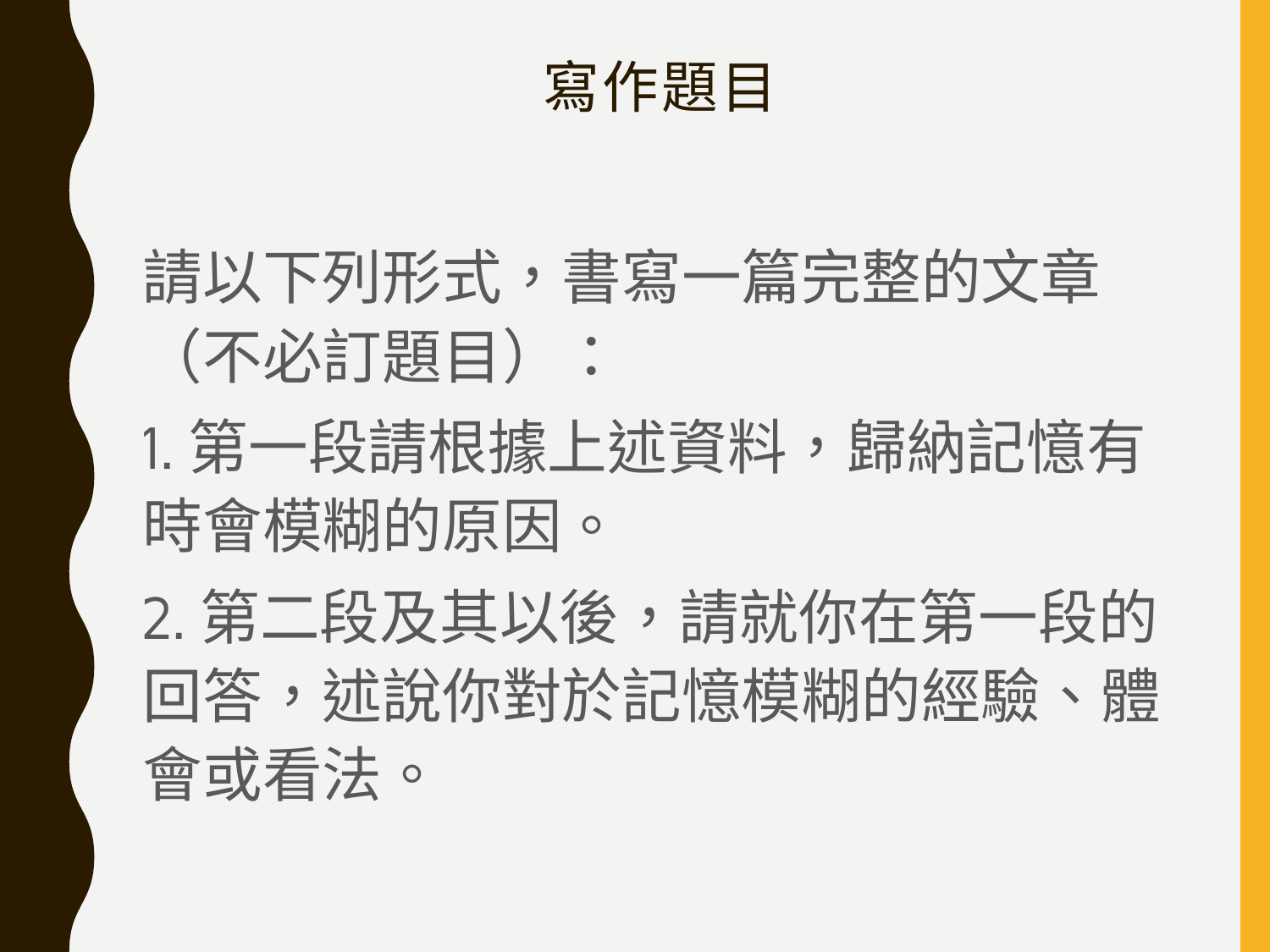

# 寫作題目
請以下列形式，書寫一篇完整的文章（不必訂題目）：
1.第一段請根據上述資料，歸納記憶有時會模糊的原因。
2.第二段及其以後，請就你在第一段的回答，述說你對於記憶模糊的經驗、體會或看法。